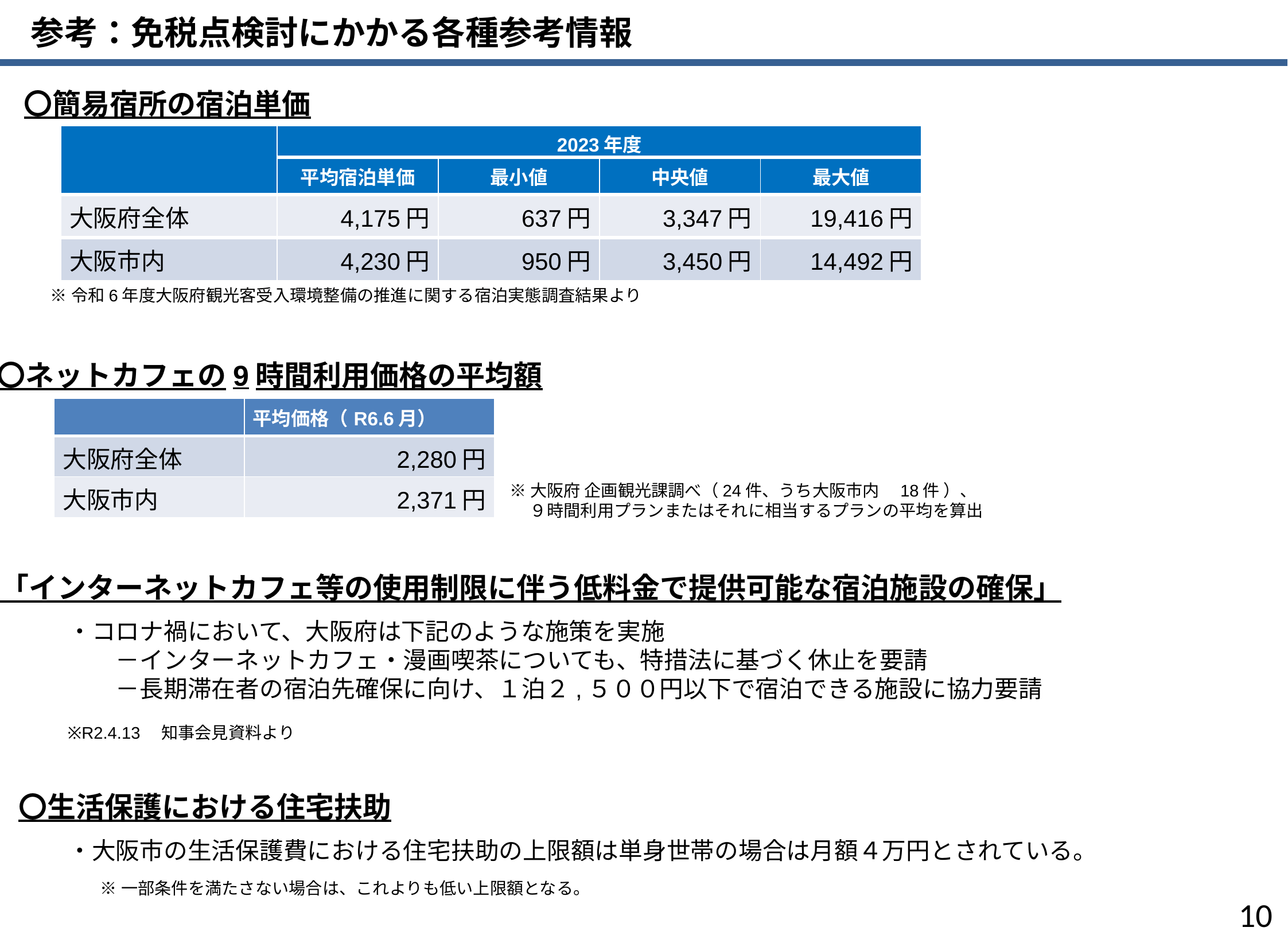

参考：免税点検討にかかる各種参考情報
〇簡易宿所の宿泊単価
|  | 2023年度 |  |  |  |
| --- | --- | --- | --- | --- |
|  | 平均宿泊単価 | 最小値 | 中央値 | 最大値 |
| 大阪府全体 | 4,175円 | 637円 | 3,347円 | 19,416円 |
| 大阪市内 | 4,230円 | 950円 | 3,450円 | 14,492円 |
※令和6年度大阪府観光客受入環境整備の推進に関する宿泊実態調査結果より
〇ネットカフェの9時間利用価格の平均額
|  | 平均価格（R6.6月） |
| --- | --- |
| 大阪府全体 | 2,280円 |
| 大阪市内 | 2,371円 |
※大阪府 企画観光課調べ（24件、うち大阪市内　18件 ）、
　 ９時間利用プランまたはそれに相当するプランの平均を算出
〇「インターネットカフェ等の使用制限に伴う低料金で提供可能な宿泊施設の確保」
　・コロナ禍において、大阪府は下記のような施策を実施
　　　－インターネットカフェ・漫画喫茶についても、特措法に基づく休止を要請
　　　－⻑期滞在者の宿泊先確保に向け、１泊２,５００円以下で宿泊できる施設に協力要請

     ※R2.4.13　知事会見資料より
〇生活保護における住宅扶助
　・大阪市の生活保護費における住宅扶助の上限額は単身世帯の場合は月額４万円とされている。
※一部条件を満たさない場合は、これよりも低い上限額となる。
10